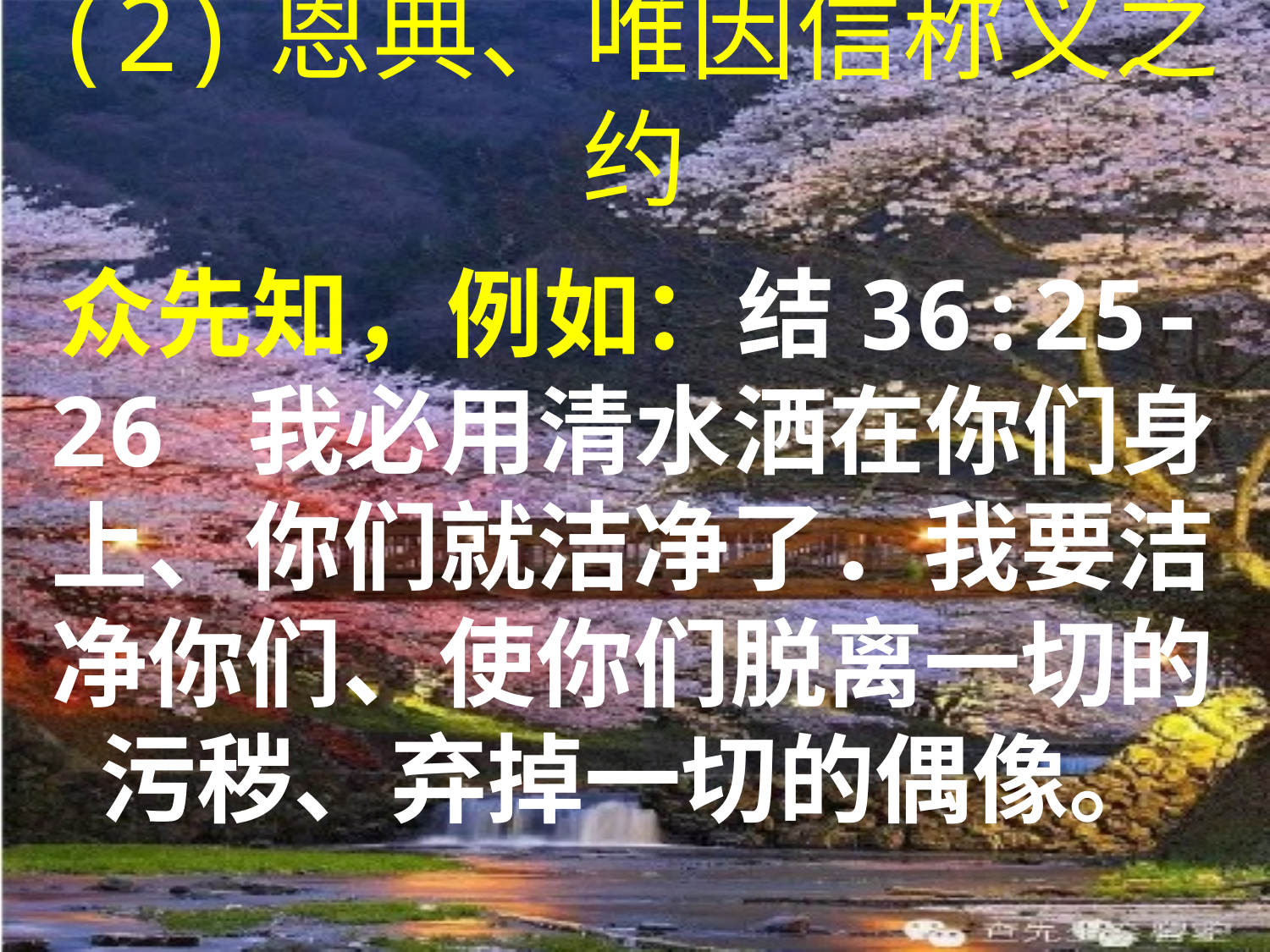

# (2)恩典、唯因信称义之约
众先知，例如：结36:25-26 我必用清水洒在你们身上、你们就洁净了．我要洁净你们、使你们脱离一切的污秽、弃掉一切的偶像。